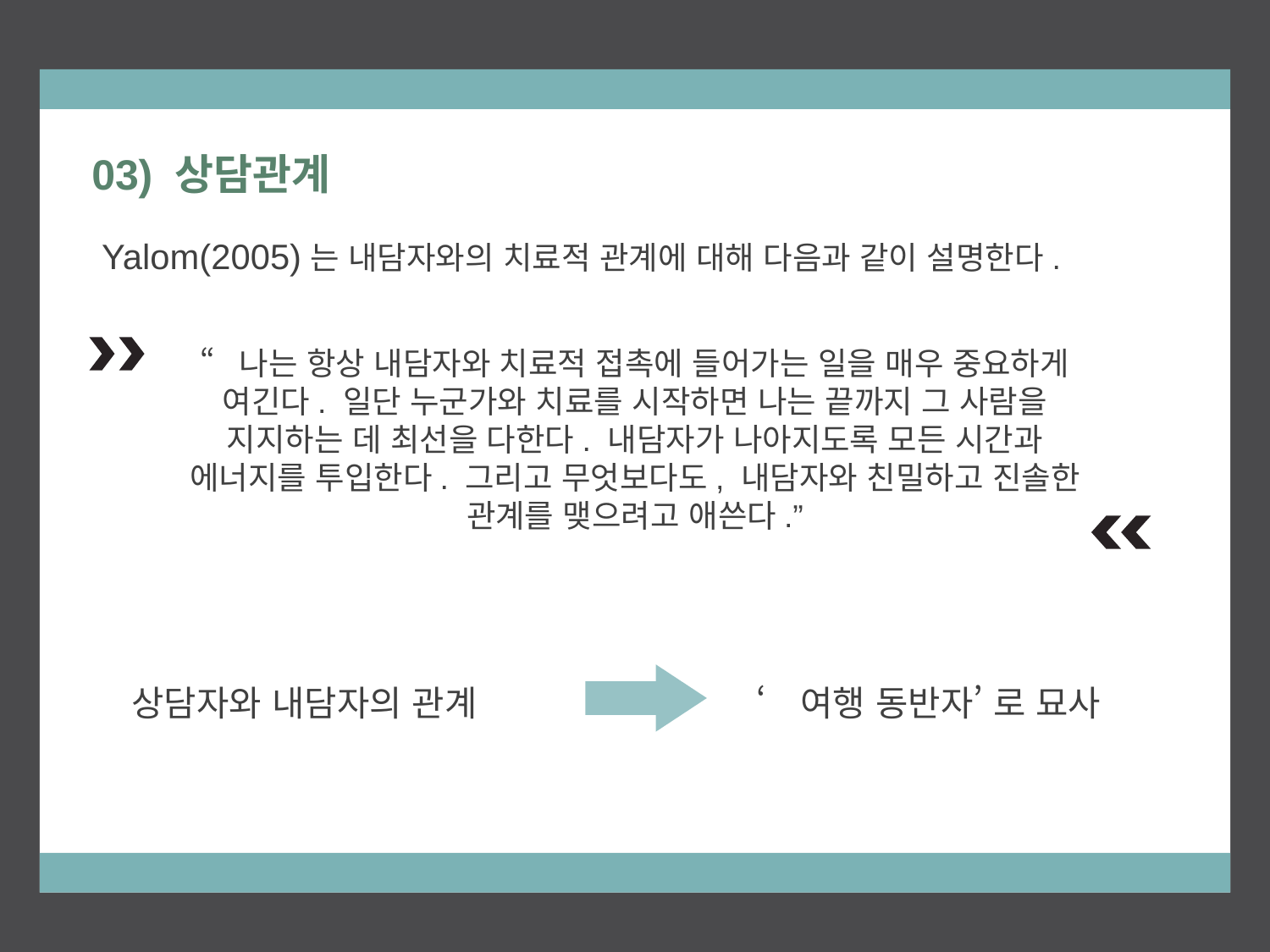

03) 상담관계
Yalom(2005)는 내담자와의 치료적 관계에 대해 다음과 같이 설명한다.

“나는 항상 내담자와 치료적 접촉에 들어가는 일을 매우 중요하게 여긴다. 일단 누군가와 치료를 시작하면 나는 끝까지 그 사람을 지지하는 데 최선을 다한다. 내담자가 나아지도록 모든 시간과 에너지를 투입한다. 그리고 무엇보다도, 내담자와 친밀하고 진솔한 관계를 맺으려고 애쓴다.”

상담자와 내담자의 관계
‘여행 동반자’ 로 묘사